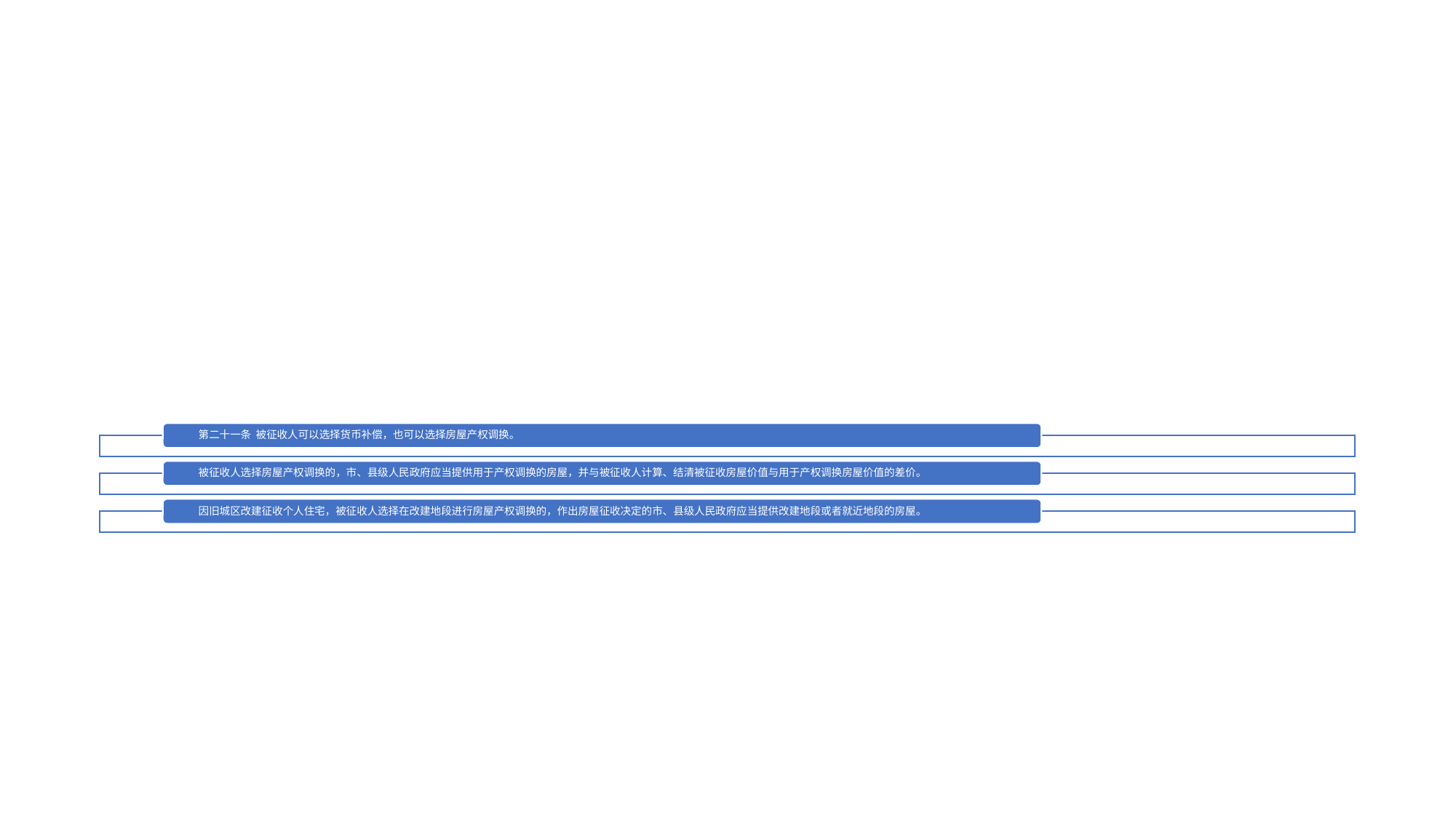

#
第二十一条  被征收人可以选择货币补偿，也可以选择房屋产权调换。
被征收人选择房屋产权调换的，市、县级人民政府应当提供用于产权调换的房屋，并与被征收人计算、结清被征收房屋价值与用于产权调换房屋价值的差价。
因旧城区改建征收个人住宅，被征收人选择在改建地段进行房屋产权调换的，作出房屋征收决定的市、县级人民政府应当提供改建地段或者就近地段的房屋。